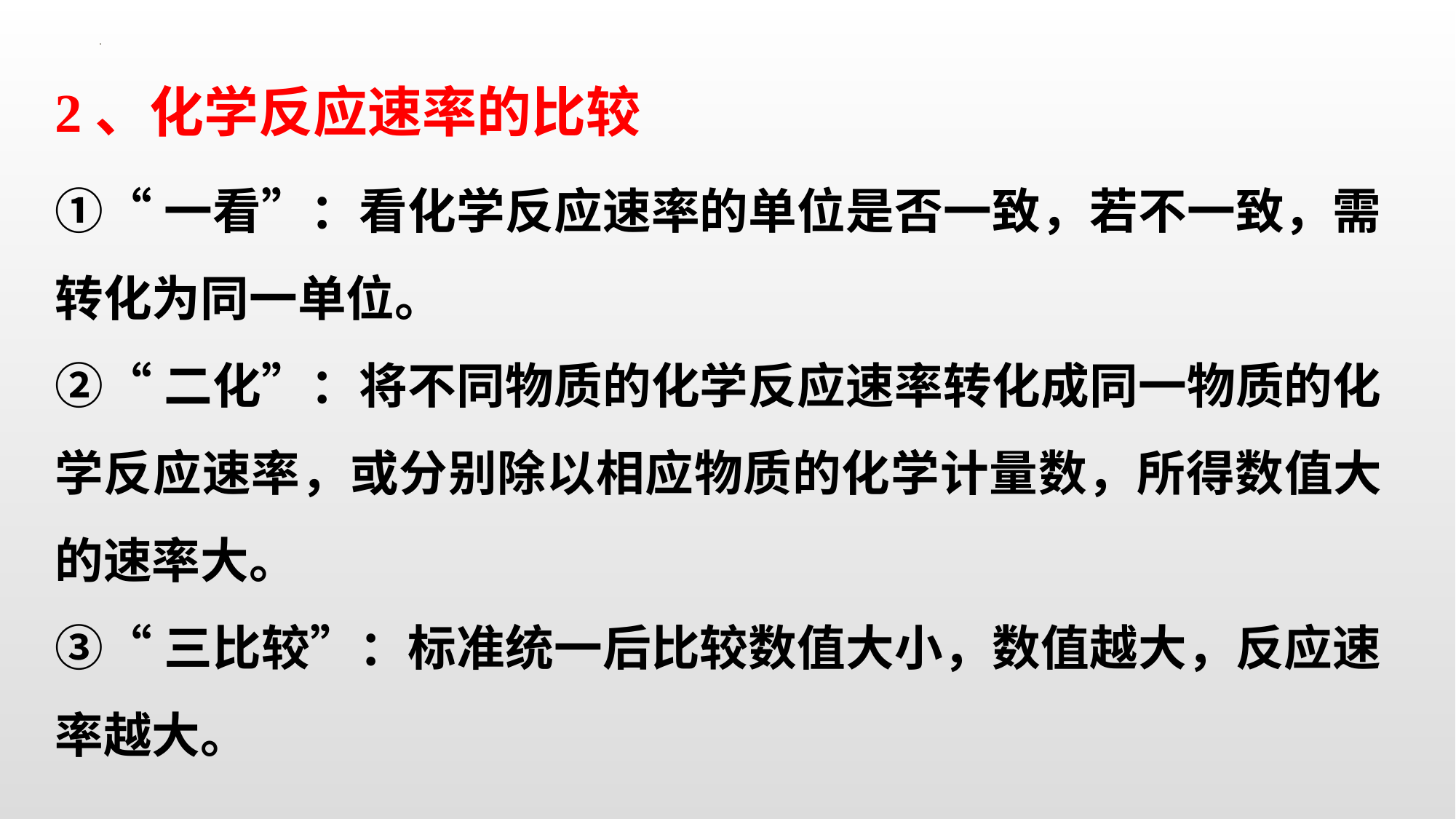

2、化学反应速率的比较
①“一看”：看化学反应速率的单位是否一致，若不一致，需转化为同一单位。
②“二化”：将不同物质的化学反应速率转化成同一物质的化学反应速率，或分别除以相应物质的化学计量数，所得数值大的速率大。
③“三比较”：标准统一后比较数值大小，数值越大，反应速率越大。